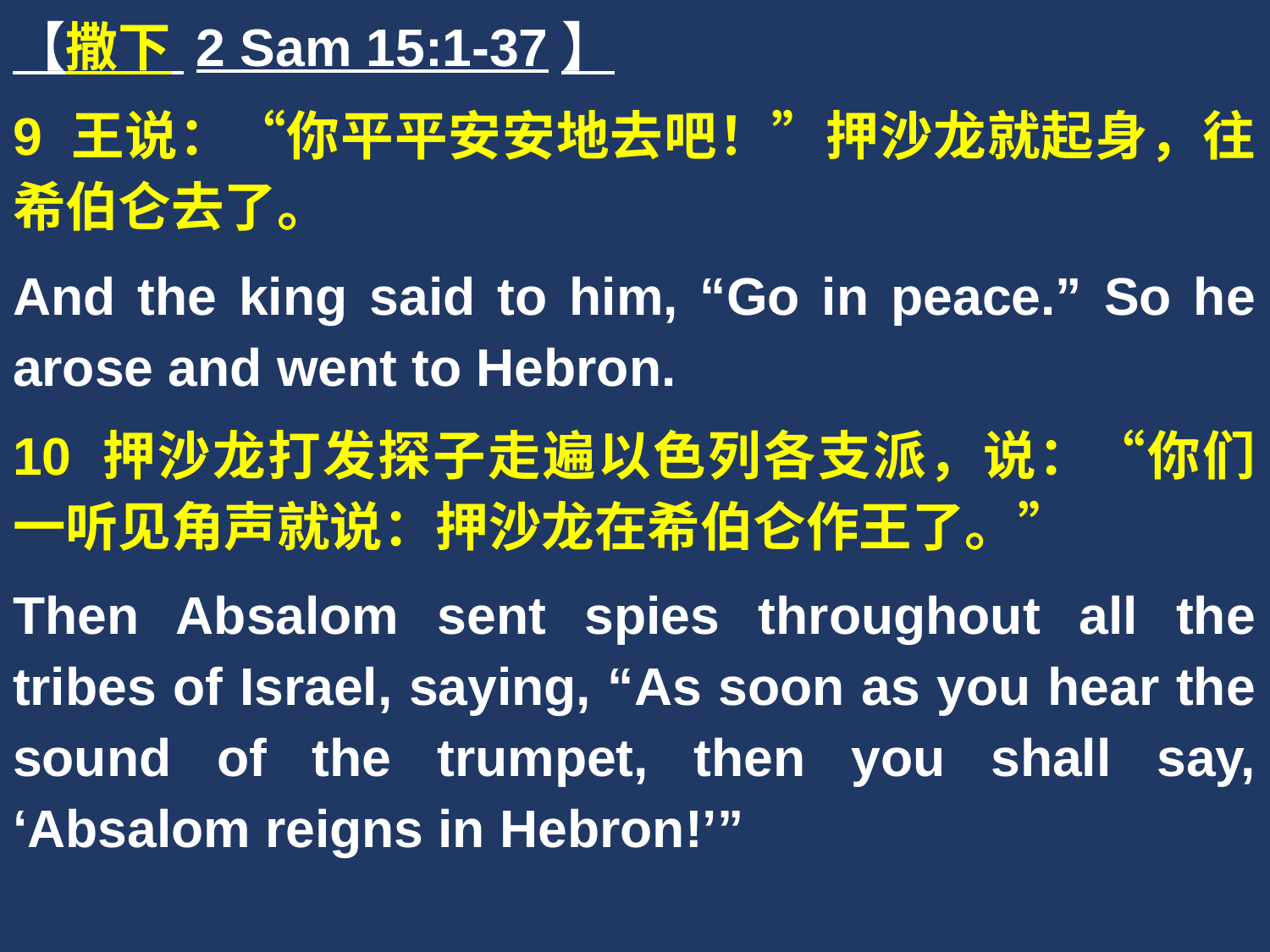

【撒下 2 Sam 15:1-37】
9 王说：“你平平安安地去吧！”押沙龙就起身，往希伯仑去了。
And the king said to him, “Go in peace.” So he arose and went to Hebron.
10 押沙龙打发探子走遍以色列各支派，说：“你们一听见角声就说：押沙龙在希伯仑作王了。”
Then Absalom sent spies throughout all the tribes of Israel, saying, “As soon as you hear the sound of the trumpet, then you shall say, ‘Absalom reigns in Hebron!’”